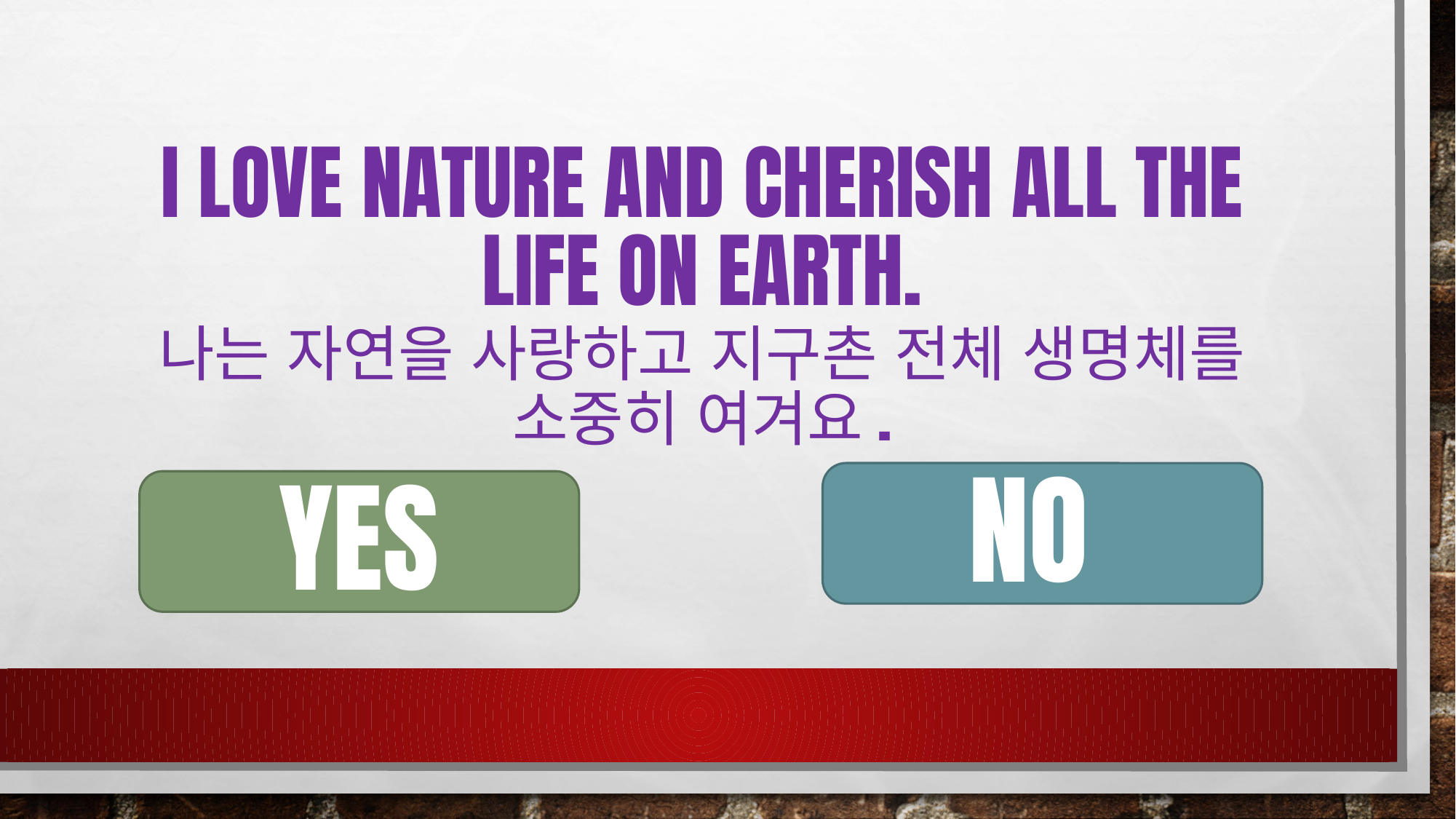

# I love nature and cherish all the life on earth. 나는 자연을 사랑하고 지구촌 전체 생명체를 소중히 여겨요.
NO
YES